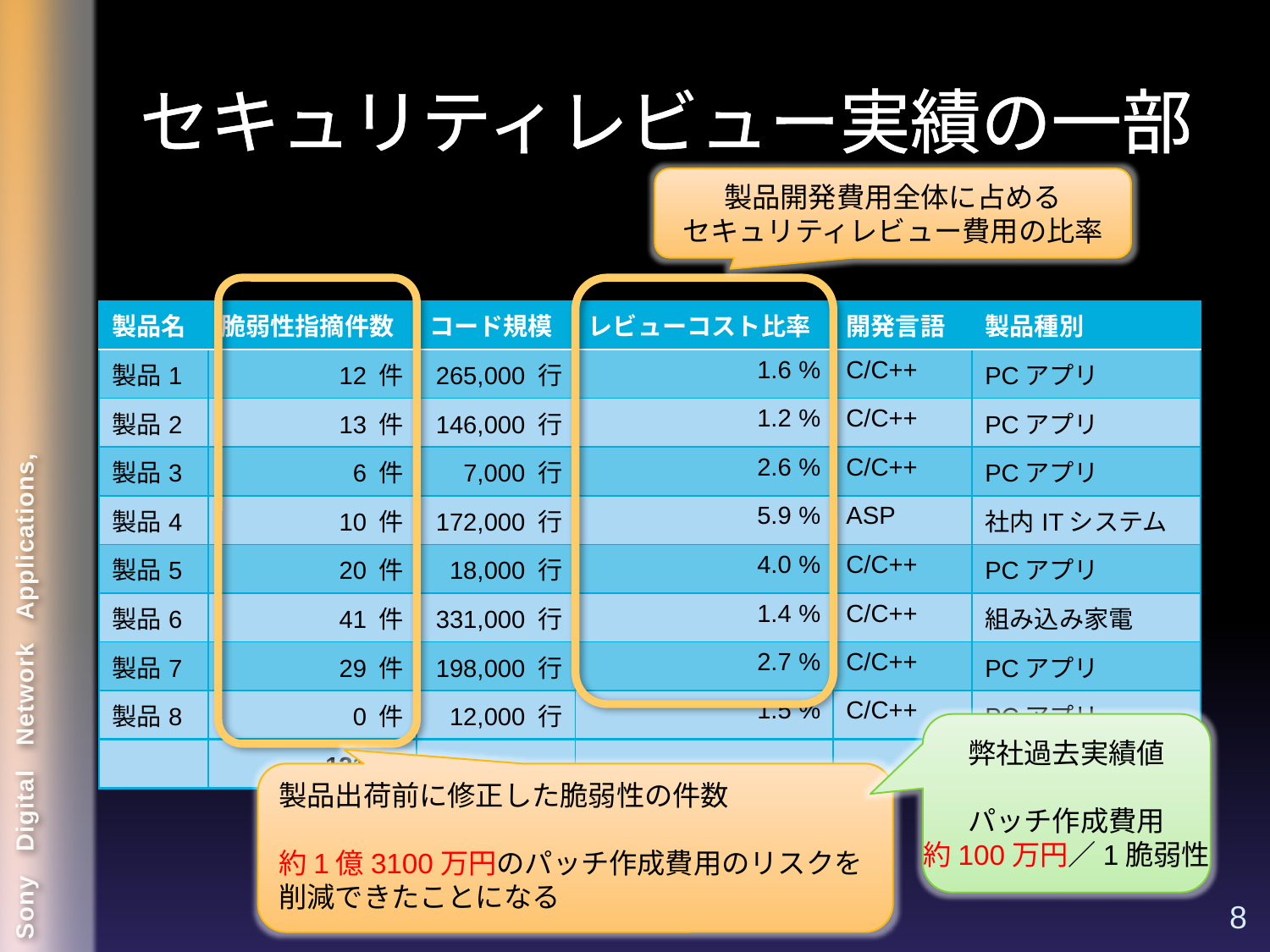

# セキュリティレビュー実績の一部
製品開発費用全体に占める
セキュリティレビュー費用の比率

| 製品名 | 脆弱性指摘件数 | コード規模 | レビューコスト比率 | 開発言語 | 製品種別 |
| --- | --- | --- | --- | --- | --- |
| 製品1 | 12 件 | 265,000 行 | 1.6 % | C/C++ | PCアプリ |
| 製品2 | 13 件 | 146,000 行 | 1.2 % | C/C++ | PCアプリ |
| 製品3 | 6 件 | 7,000 行 | 2.6 % | C/C++ | PCアプリ |
| 製品4 | 10 件 | 172,000 行 | 5.9 % | ASP | 社内ITシステム |
| 製品5 | 20 件 | 18,000 行 | 4.0 % | C/C++ | PCアプリ |
| 製品6 | 41 件 | 331,000 行 | 1.4 % | C/C++ | 組み込み家電 |
| 製品7 | 29 件 | 198,000 行 | 2.7 % | C/C++ | PCアプリ |
| 製品8 | 0 件 | 12,000 行 | 1.5 % | C/C++ | PCアプリ |
|  | 131 件 |  |  |  |  |
弊社過去実績値

パッチ作成費用
約100万円／1脆弱性
製品出荷前に修正した脆弱性の件数

約1億3100万円のパッチ作成費用のリスクを
削減できたことになる
8